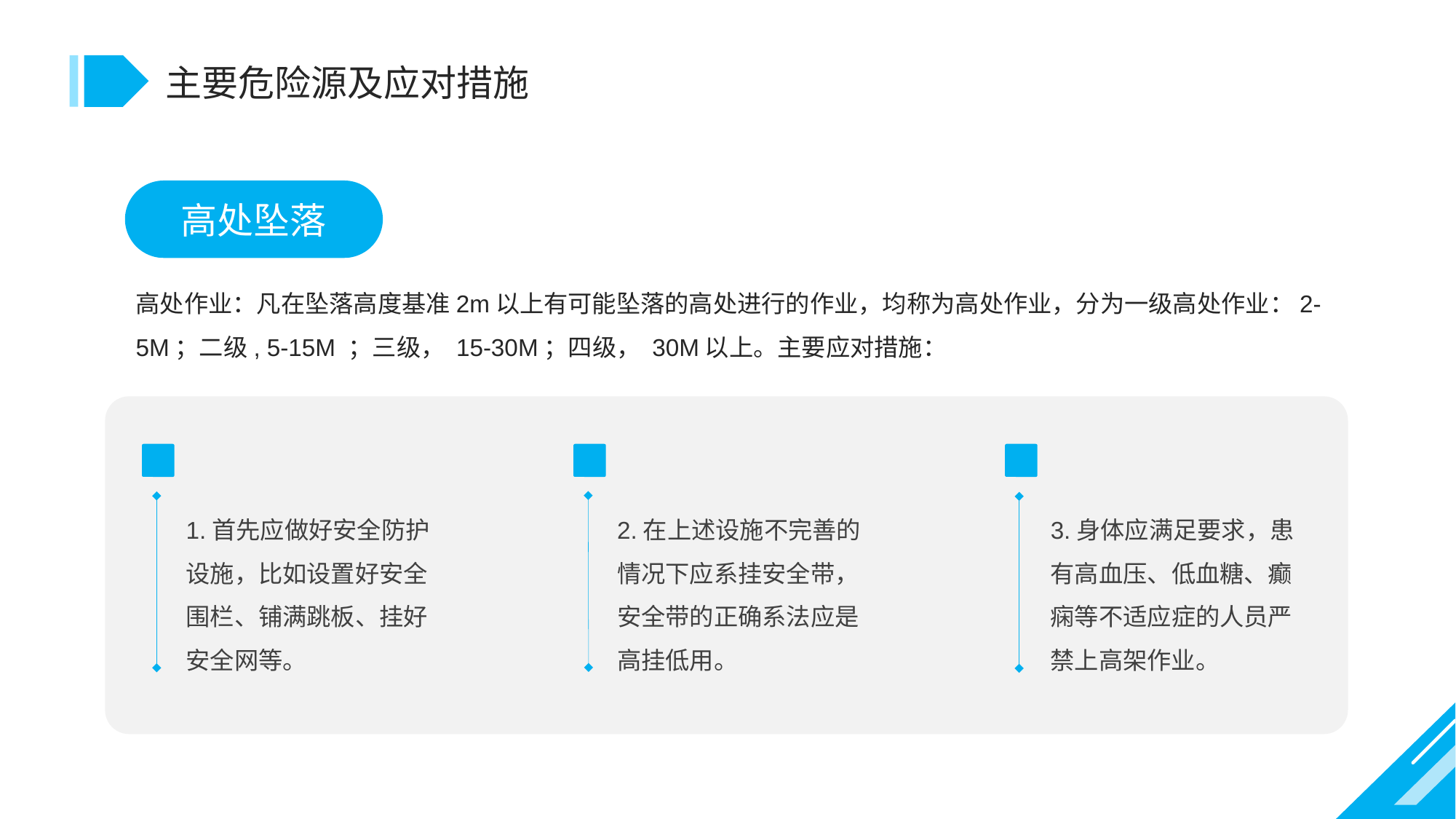

主要危险源及应对措施
高处坠落
高处作业：凡在坠落高度基准2m以上有可能坠落的高处进行的作业，均称为高处作业，分为一级高处作业：2-5M；二级, 5-15M ；三级， 15-30M；四级， 30M以上。主要应对措施：

1.首先应做好安全防护设施，比如设置好安全围栏、铺满跳板、挂好安全网等。
2.在上述设施不完善的情况下应系挂安全带，安全带的正确系法应是高挂低用。
3.身体应满足要求，患有高血压、低血糖、癫痫等不适应症的人员严禁上高架作业。